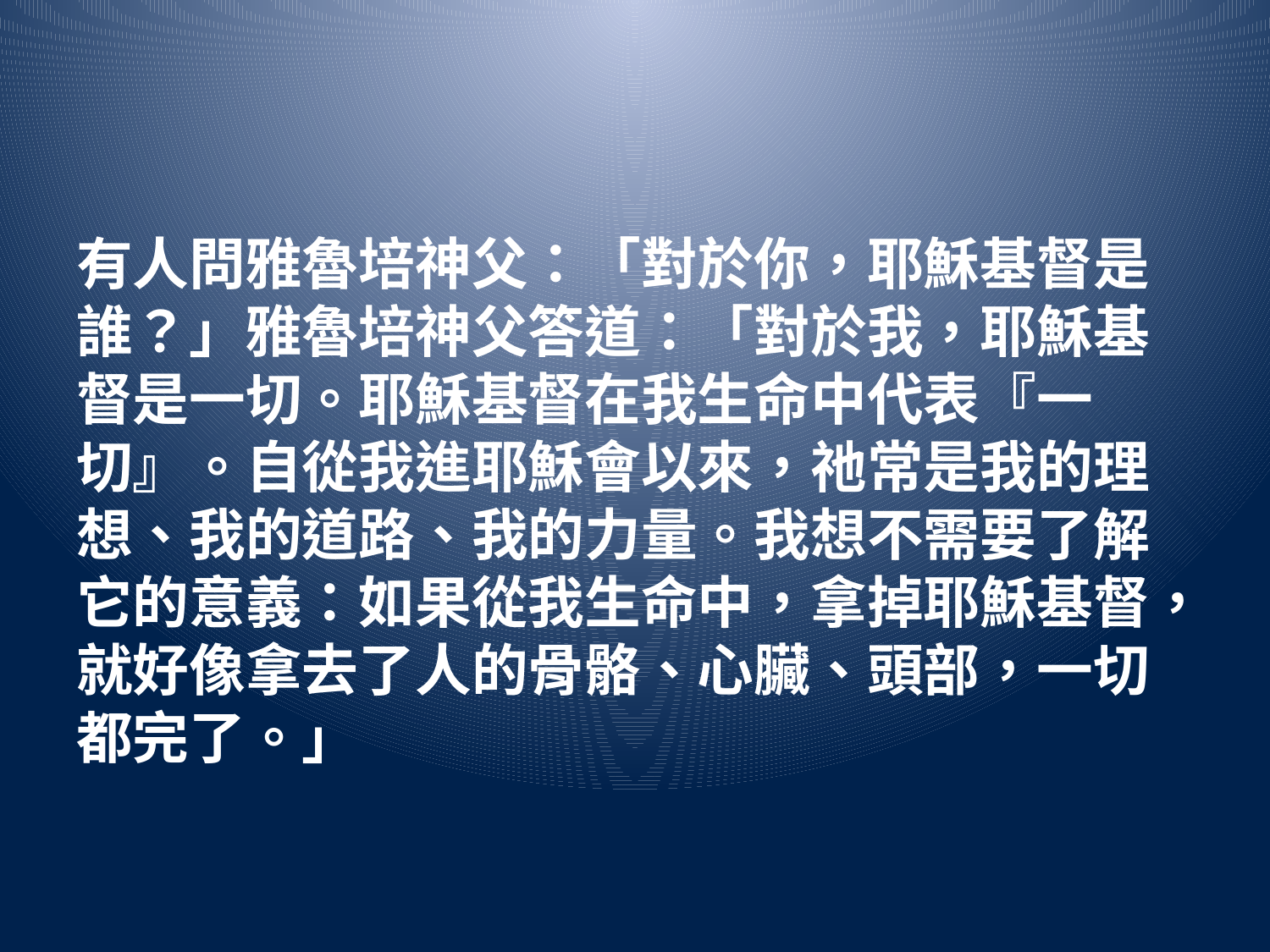

#
有人問雅魯培神父：「對於你，耶穌基督是誰？」雅魯培神父答道：「對於我，耶穌基督是一切。耶穌基督在我生命中代表『一切』。自從我進耶穌會以來，祂常是我的理想、我的道路、我的力量。我想不需要了解它的意義：如果從我生命中，拿掉耶穌基督，就好像拿去了人的骨骼、心臟、頭部，一切都完了。」